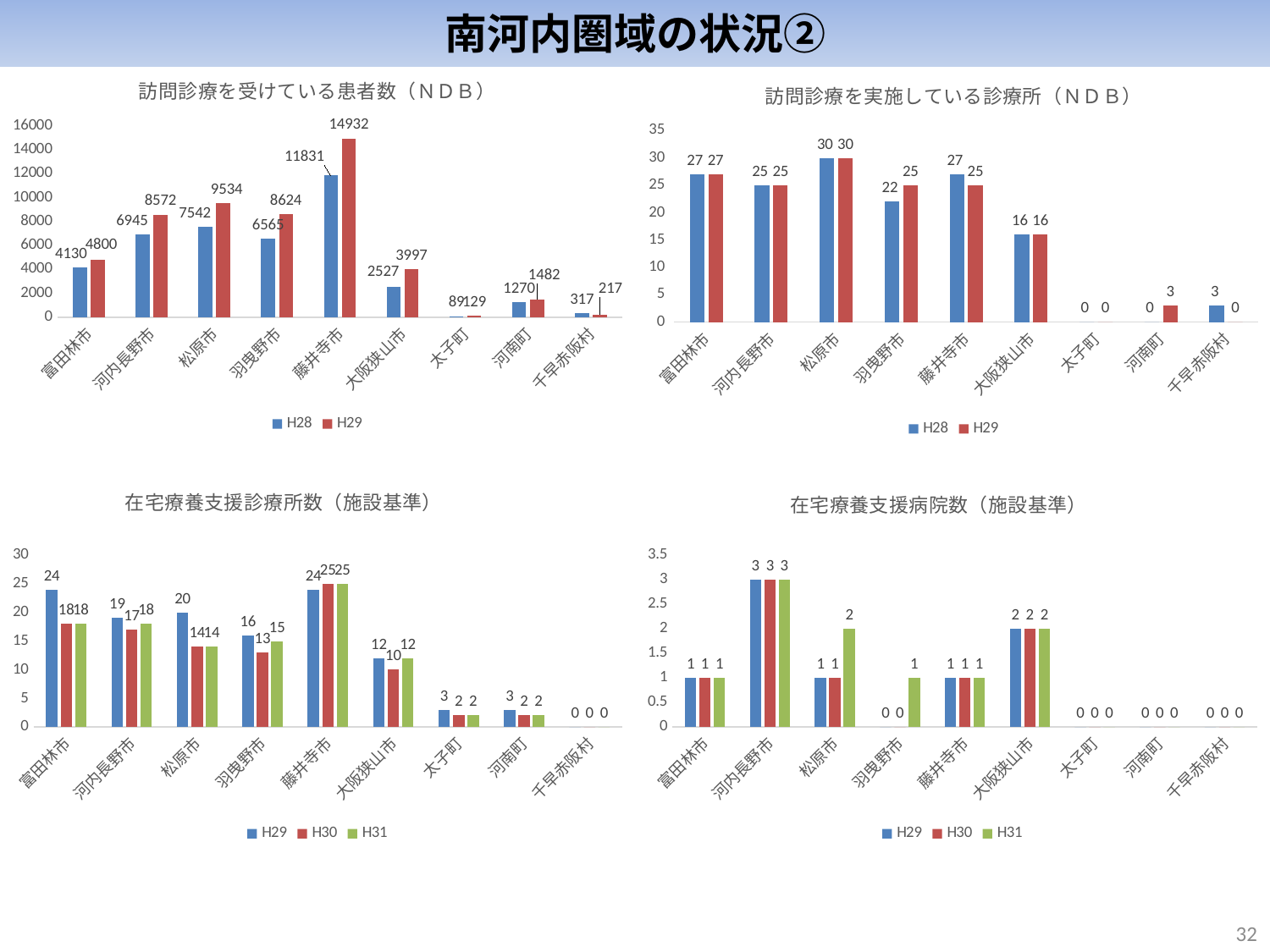

南河内圏域の状況②

### Chart: 訪問診療を受けている患者数（ＮＤＢ）

| Category | H28 | H29 |
|---|---|---|
| 富田林市 | 4130.0 | 4800.0 |
| 河内長野市 | 6945.0 | 8572.0 |
| 松原市 | 7542.0 | 9534.0 |
| 羽曳野市 | 6565.0 | 8624.0 |
| 藤井寺市 | 11831.0 | 14932.0 |
| 大阪狭山市 | 2527.0 | 3997.0 |
| 太子町 | 89.0 | 129.0 |
| 河南町 | 1270.0 | 1482.0 |
| 千早赤阪村 | 317.0 | 217.0 |

### Chart: 訪問診療を実施している診療所（ＮＤＢ）

| Category | H28 | H29 |
|---|---|---|
| 富田林市 | 27.0 | 27.0 |
| 河内長野市 | 25.0 | 25.0 |
| 松原市 | 30.0 | 30.0 |
| 羽曳野市 | 22.0 | 25.0 |
| 藤井寺市 | 27.0 | 25.0 |
| 大阪狭山市 | 16.0 | 16.0 |
| 太子町 | 0.0 | 0.0 |
| 河南町 | 0.0 | 3.0 |
| 千早赤阪村 | 3.0 | 0.0 |

### Chart: 在宅療養支援診療所数（施設基準）

| Category | H29 | H30 | H31 |
|---|---|---|---|
| 富田林市 | 24.0 | 18.0 | 18.0 |
| 河内長野市 | 19.0 | 17.0 | 18.0 |
| 松原市 | 20.0 | 14.0 | 14.0 |
| 羽曳野市 | 16.0 | 13.0 | 15.0 |
| 藤井寺市 | 24.0 | 25.0 | 25.0 |
| 大阪狭山市 | 12.0 | 10.0 | 12.0 |
| 太子町 | 3.0 | 2.0 | 2.0 |
| 河南町 | 3.0 | 2.0 | 2.0 |
| 千早赤阪村 | 0.0 | 0.0 | 0.0 |

### Chart: 在宅療養支援病院数（施設基準）

| Category | H29 | H30 | H31 |
|---|---|---|---|
| 富田林市 | 1.0 | 1.0 | 1.0 |
| 河内長野市 | 3.0 | 3.0 | 3.0 |
| 松原市 | 1.0 | 1.0 | 2.0 |
| 羽曳野市 | 0.0 | 0.0 | 1.0 |
| 藤井寺市 | 1.0 | 1.0 | 1.0 |
| 大阪狭山市 | 2.0 | 2.0 | 2.0 |
| 太子町 | 0.0 | 0.0 | 0.0 |
| 河南町 | 0.0 | 0.0 | 0.0 |
| 千早赤阪村 | 0.0 | 0.0 | 0.0 |
32